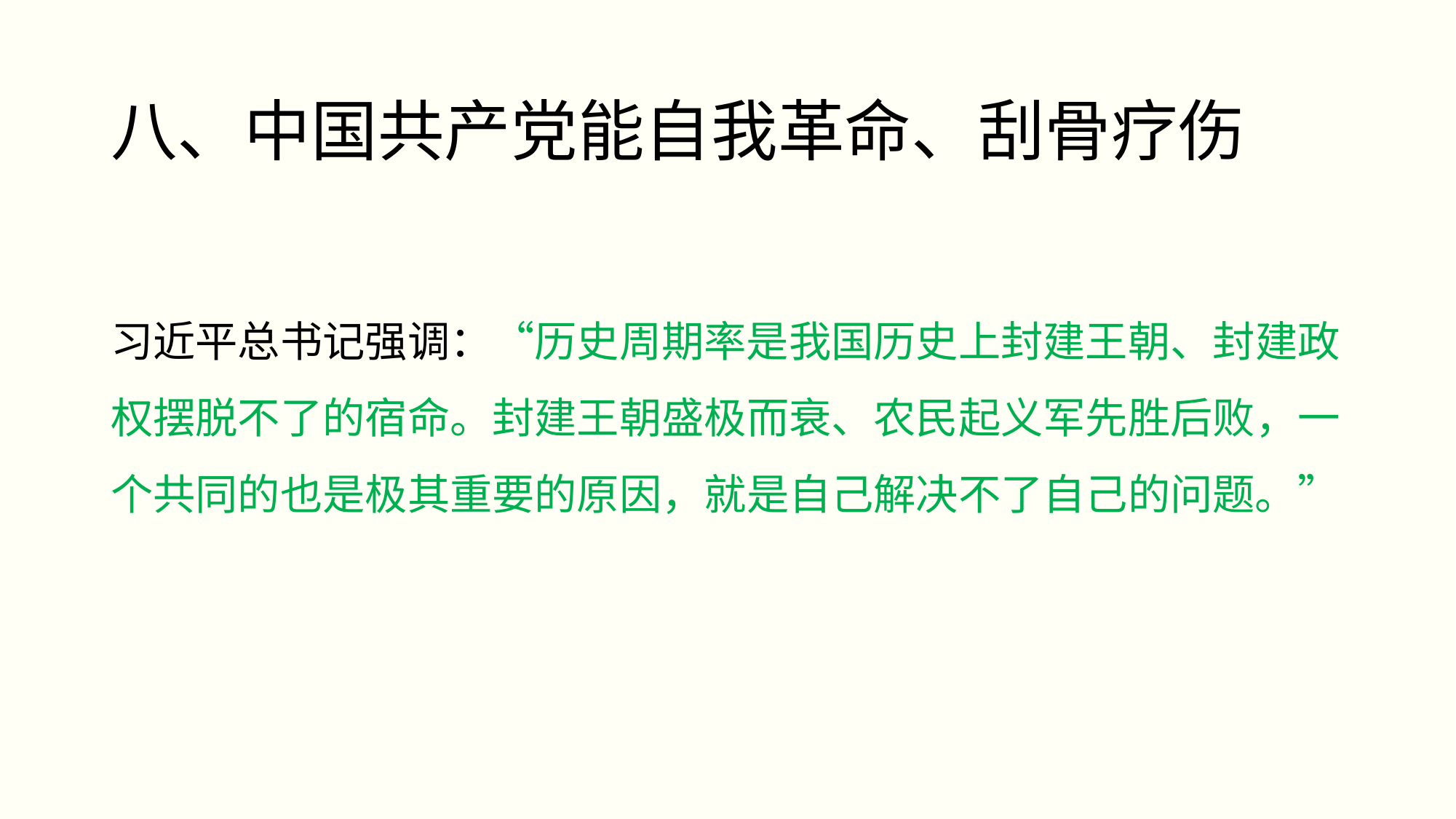

# 八、中国共产党能自我革命、刮骨疗伤 习近平总书记强调：“历史周期率是我国历史上封建王朝、封建政权摆脱不了的宿命。封建王朝盛极而衰、农民起义军先胜后败，一个共同的也是极其重要的原因，就是自己解决不了自己的问题。”